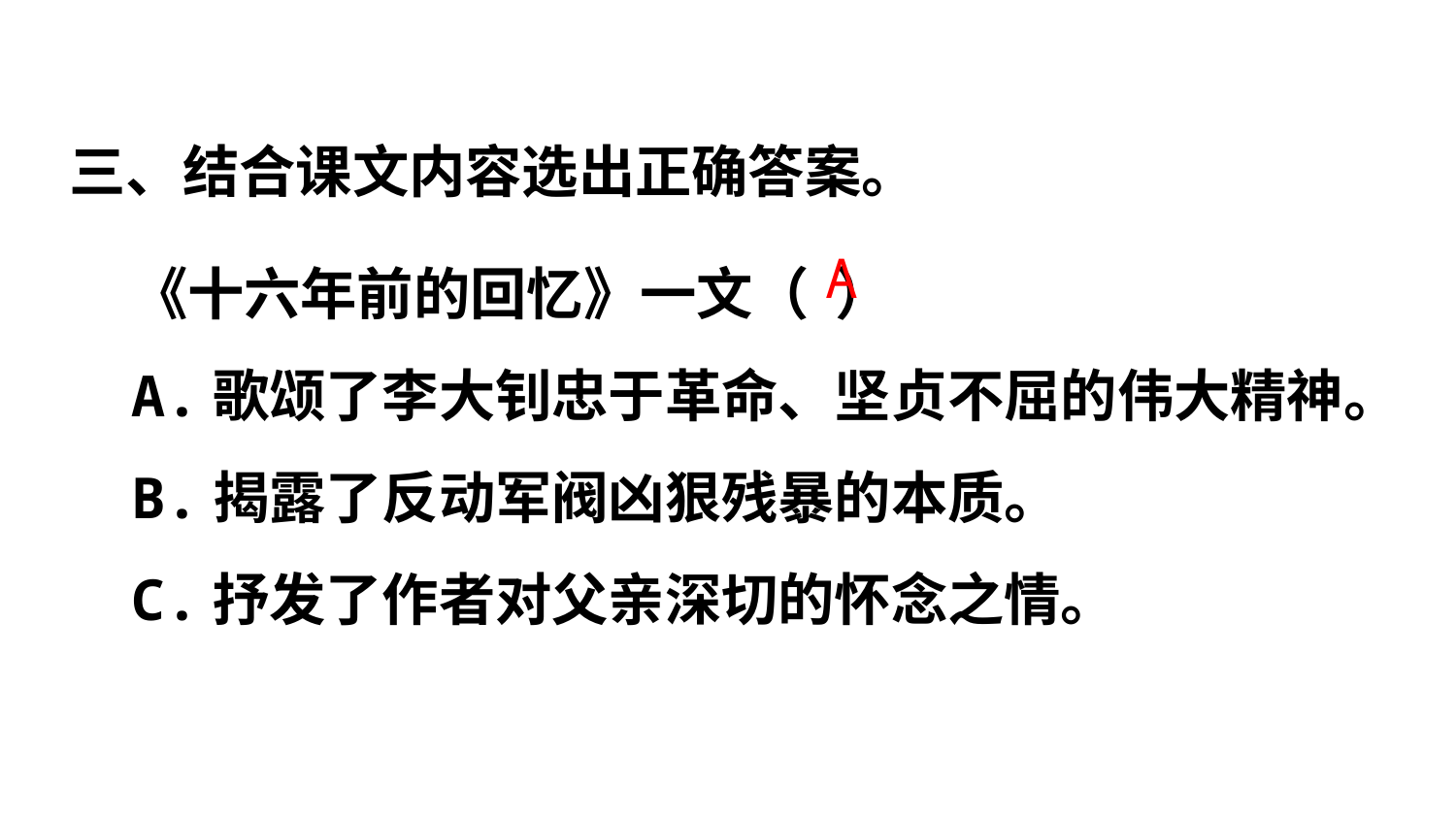

三、结合课文内容选出正确答案。
《十六年前的回忆》一文（  ）
A.歌颂了李大钊忠于革命、坚贞不屈的伟大精神。
B.揭露了反动军阀凶狠残暴的本质。
C.抒发了作者对父亲深切的怀念之情。
A